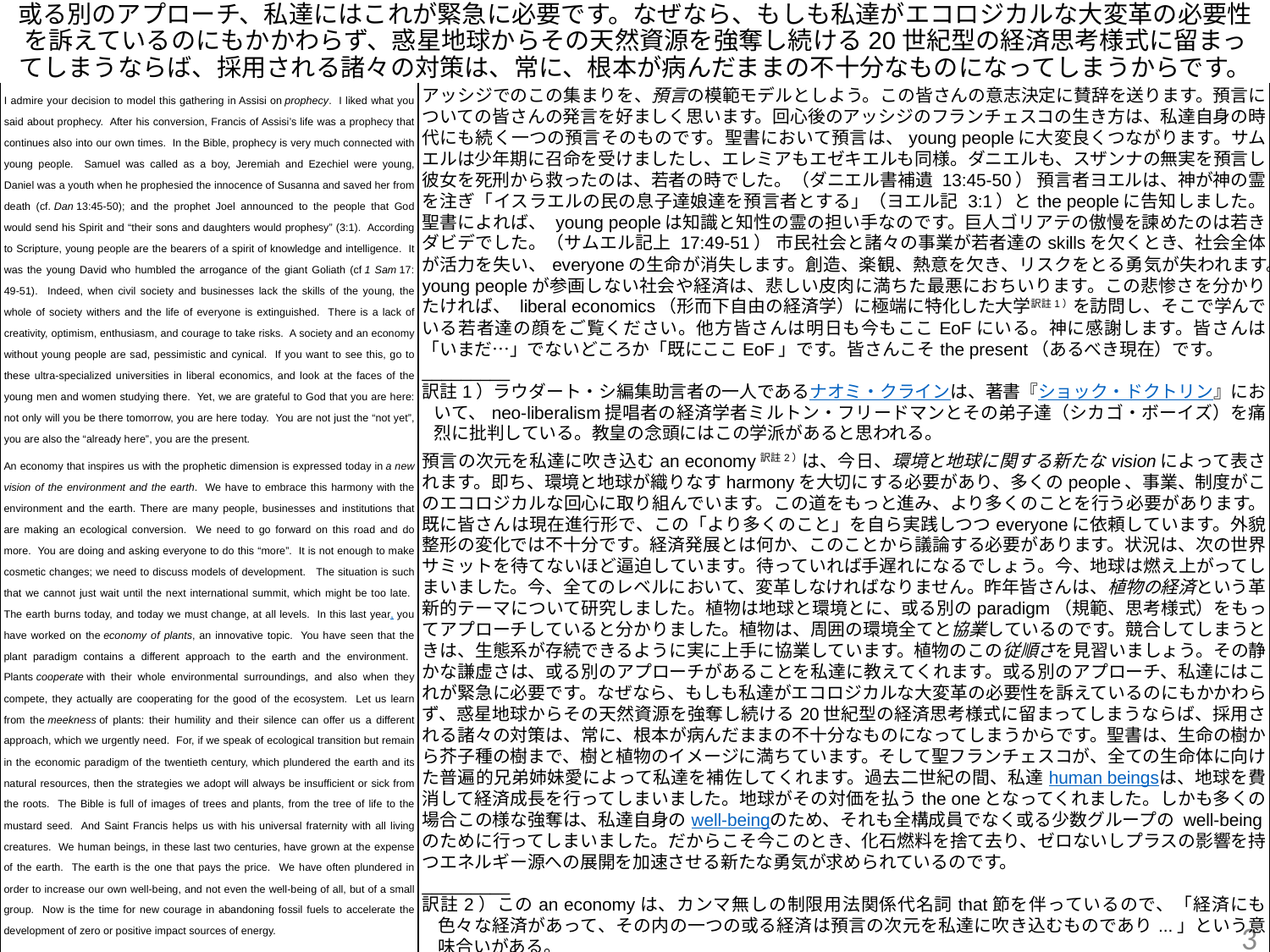

# 或る別のアプローチ、私達にはこれが緊急に必要です。なぜなら、もしも私達がエコロジカルな大変革の必要性を訴えているのにもかかわらず、惑星地球からその天然資源を強奪し続ける20世紀型の経済思考様式に留まってしまうならば、採用される諸々の対策は、常に、根本が病んだままの不十分なものになってしまうからです。
| I admire your decision to model this gathering in Assisi on prophecy. I liked what you said about prophecy. After his conversion, Francis of Assisi’s life was a prophecy that continues also into our own times. In the Bible, prophecy is very much connected with young people. Samuel was called as a boy, Jeremiah and Ezechiel were young, Daniel was a youth when he prophesied the innocence of Susanna and saved her from death (cf. Dan 13:45-50); and the prophet Joel announced to the people that God would send his Spirit and “their sons and daughters would prophesy” (3:1). According to Scripture, young people are the bearers of a spirit of knowledge and intelligence. It was the young David who humbled the arrogance of the giant Goliath (cf 1 Sam 17: 49-51). Indeed, when civil society and businesses lack the skills of the young, the whole of society withers and the life of everyone is extinguished. There is a lack of creativity, optimism, enthusiasm, and courage to take risks. A society and an economy without young people are sad, pessimistic and cynical. If you want to see this, go to these ultra-specialized universities in liberal economics, and look at the faces of the young men and women studying there. Yet, we are grateful to God that you are here: not only will you be there tomorrow, you are here today. You are not just the “not yet”, you are also the “already here”, you are the present. | アッシジでのこの集まりを、預言の模範モデルとしよう。この皆さんの意志決定に賛辞を送ります。預言についての皆さんの発言を好ましく思います。回心後のアッシジのフランチェスコの生き方は、私達自身の時代にも続く一つの預言そのものです。聖書において預言は、young peopleに大変良くつながります。サムエルは少年期に召命を受けましたし、エレミアもエゼキエルも同様。ダニエルも、スザンナの無実を預言し彼女を死刑から救ったのは、若者の時でした。（ダニエル書補遺 13:45-50） 預言者ヨエルは、神が神の霊を注ぎ「イスラエルの民の息子達娘達を預言者とする」（ヨエル記 3:1）とthe peopleに告知しました。聖書によれば、 young peopleは知識と知性の霊の担い手なのです。巨人ゴリアテの傲慢を諫めたのは若きダビデでした。（サムエル記上 17:49-51） 市民社会と諸々の事業が若者達のskillsを欠くとき、社会全体が活力を失い、everyoneの生命が消失します。創造、楽観、熱意を欠き、リスクをとる勇気が失われます。young peopleが参画しない社会や経済は、悲しい皮肉に満ちた最悪におちいります。この悲惨さを分かりたければ、 liberal economics（形而下自由の経済学）に極端に特化した大学訳註1）を訪問し、そこで学んでいる若者達の顔をご覧ください。他方皆さんは明日も今もここEoFにいる。神に感謝します。皆さんは「いまだ…」でないどころか「既にここEoF」です。皆さんこそthe present（あるべき現在）です。 \_\_\_\_\_\_\_\_\_ 訳註1）ラウダート・シ編集助言者の一人であるナオミ・クラインは、著書『ショック・ドクトリン』において、neo-liberalism提唱者の経済学者ミルトン・フリードマンとその弟子達（シカゴ・ボーイズ）を痛烈に批判している。教皇の念頭にはこの学派があると思われる。 |
| --- | --- |
| An economy that inspires us with the prophetic dimension is expressed today in a new vision of the environment and the earth. We have to embrace this harmony with the environment and the earth. There are many people, businesses and institutions that are making an ecological conversion. We need to go forward on this road and do more. You are doing and asking everyone to do this “more”. It is not enough to make cosmetic changes; we need to discuss models of development. The situation is such that we cannot just wait until the next international summit, which might be too late. The earth burns today, and today we must change, at all levels. In this last year, you have worked on the economy of plants, an innovative topic. You have seen that the plant paradigm contains a different approach to the earth and the environment. Plants cooperate with their whole environmental surroundings, and also when they compete, they actually are cooperating for the good of the ecosystem. Let us learn from the meekness of plants: their humility and their silence can offer us a different approach, which we urgently need. For, if we speak of ecological transition but remain in the economic paradigm of the twentieth century, which plundered the earth and its natural resources, then the strategies we adopt will always be insufficient or sick from the roots. The Bible is full of images of trees and plants, from the tree of life to the mustard seed. And Saint Francis helps us with his universal fraternity with all living creatures. We human beings, in these last two centuries, have grown at the expense of the earth. The earth is the one that pays the price. We have often plundered in order to increase our own well-being, and not even the well-being of all, but of a small group. Now is the time for new courage in abandoning fossil fuels to accelerate the development of zero or positive impact sources of energy. | 預言の次元を私達に吹き込むan economy訳註2）は、今日、環境と地球に関する新たなvisionによって表されます。即ち、環境と地球が織りなすharmonyを大切にする必要があり、多くのpeople、事業、制度がこのエコロジカルな回心に取り組んでいます。この道をもっと進み、より多くのことを行う必要があります。既に皆さんは現在進行形で、この「より多くのこと」を自ら実践しつつeveryoneに依頼しています。外貌整形の変化では不十分です。経済発展とは何か、このことから議論する必要があります。状況は、次の世界サミットを待てないほど逼迫しています。待っていれば手遅れになるでしょう。今、地球は燃え上がってしまいました。今、全てのレベルにおいて、変革しなければなりません。昨年皆さんは、植物の経済という革新的テーマについて研究しました。植物は地球と環境とに、或る別のparadigm（規範、思考様式）をもってアプローチしていると分かりました。植物は、周囲の環境全てと協業しているのです。競合してしまうときは、生態系が存続できるように実に上手に協業しています。植物のこの従順さを見習いましょう。その静かな謙虚さは、或る別のアプローチがあることを私達に教えてくれます。或る別のアプローチ、私達にはこれが緊急に必要です。なぜなら、もしも私達がエコロジカルな大変革の必要性を訴えているのにもかかわらず、惑星地球からその天然資源を強奪し続ける20世紀型の経済思考様式に留まってしまうならば、採用される諸々の対策は、常に、根本が病んだままの不十分なものになってしまうからです。聖書は、生命の樹から芥子種の樹まで、樹と植物のイメージに満ちています。そして聖フランチェスコが、全ての生命体に向けた普遍的兄弟姉妹愛によって私達を補佐してくれます。過去二世紀の間、私達human beingsは、地球を費消して経済成長を行ってしまいました。地球がその対価を払うthe oneとなってくれました。しかも多くの場合この様な強奪は、私達自身のwell-beingのため、それも全構成員でなく或る少数グループの well-beingのために行ってしまいました。だからこそ今このとき、化石燃料を捨て去り、ゼロないしプラスの影響を持つエネルギー源への展開を加速させる新たな勇気が求められているのです。 \_\_\_\_\_\_\_\_\_ 訳註2）このan economyは、カンマ無しの制限用法関係代名詞that節を伴っているので、「経済にも色々な経済があって、その内の一つの或る経済は預言の次元を私達に吹き込むものであり...」という意味合いがある。 |
3